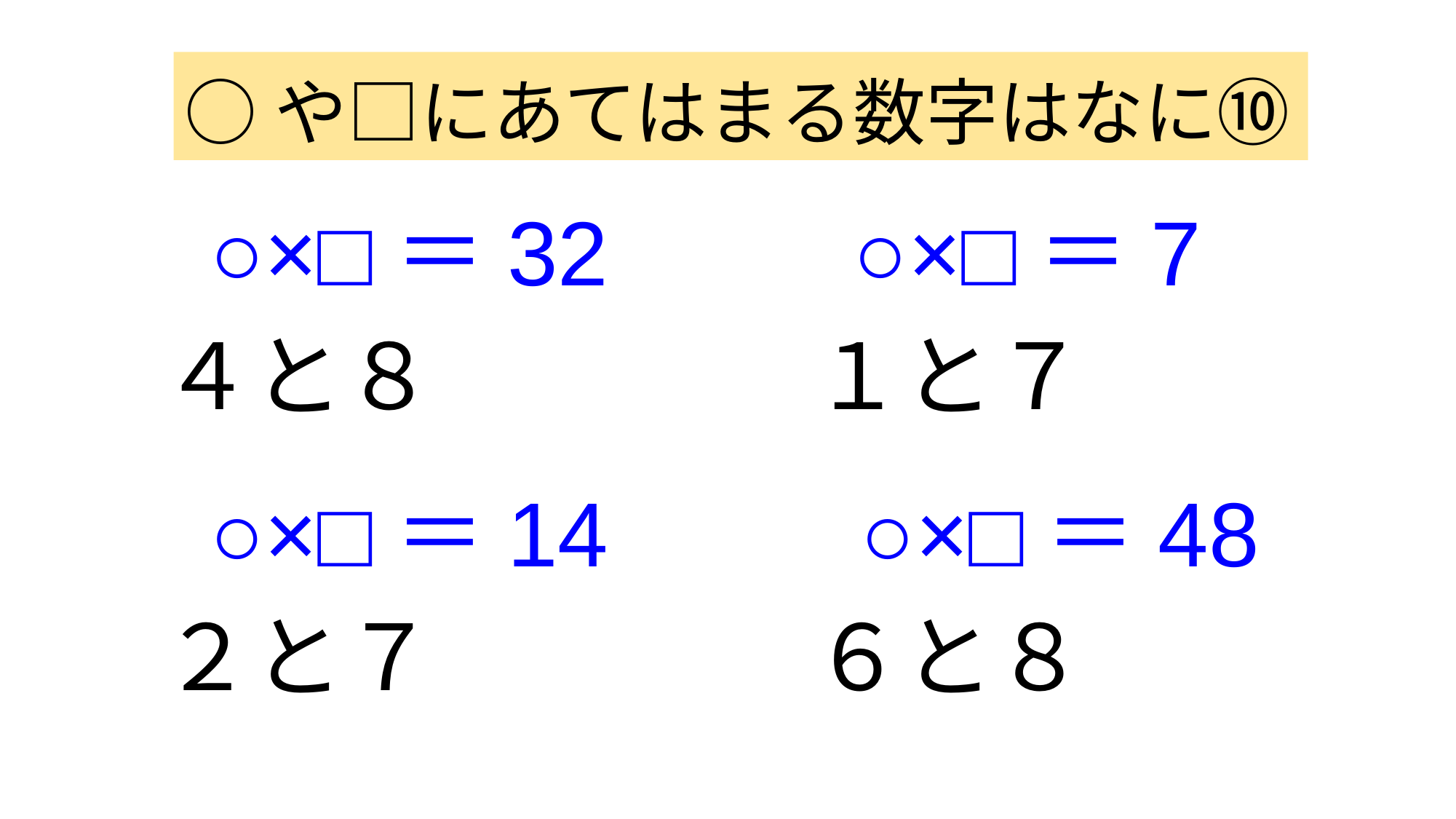

○や□にあてはまる数字はなに⑩
○×□＝32
○×□＝7
４と８
１と７
○×□＝14
○×□＝48
２と７
６と８